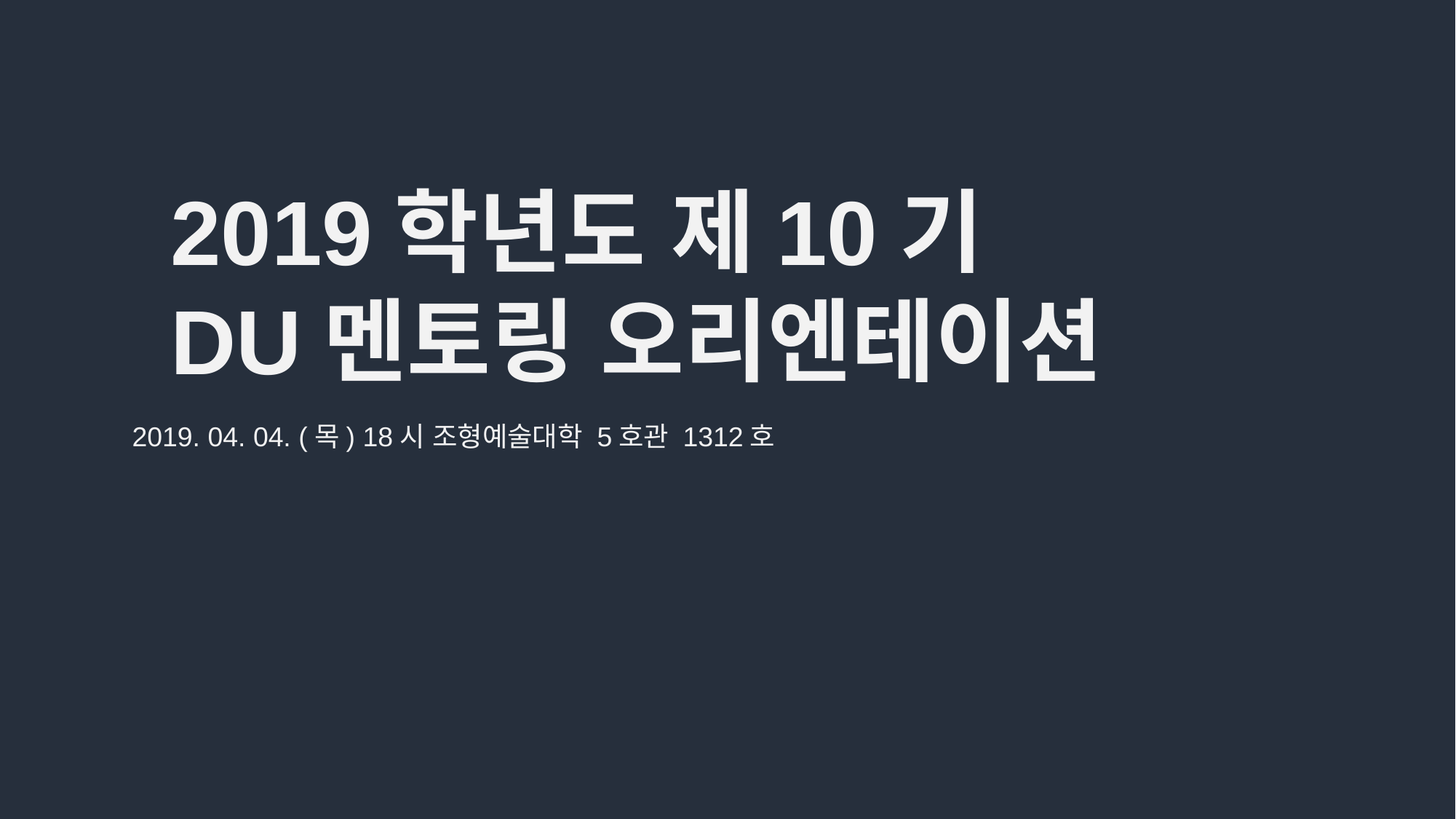

2019학년도 제10기
DU멘토링 오리엔테이션
2019. 04. 04. (목) 18시 조형예술대학 5호관 1312호